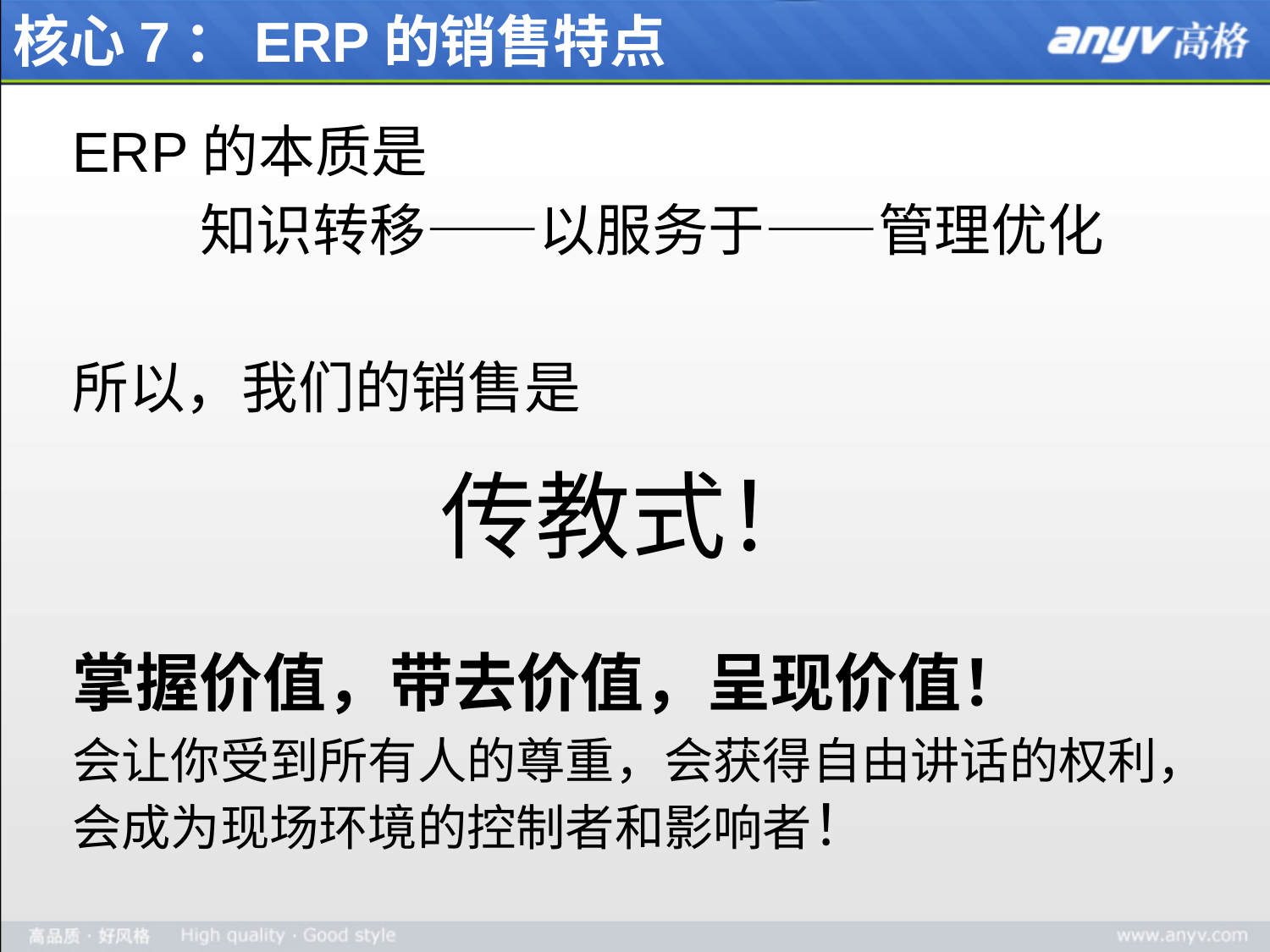

# 核心7：ERP的销售特点
ERP的本质是
         知识转移——以服务于——管理优化

所以，我们的销售是

传教式！

掌握价值，带去价值，呈现价值！
会让你受到所有人的尊重，会获得自由讲话的权利，会成为现场环境的控制者和影响者！